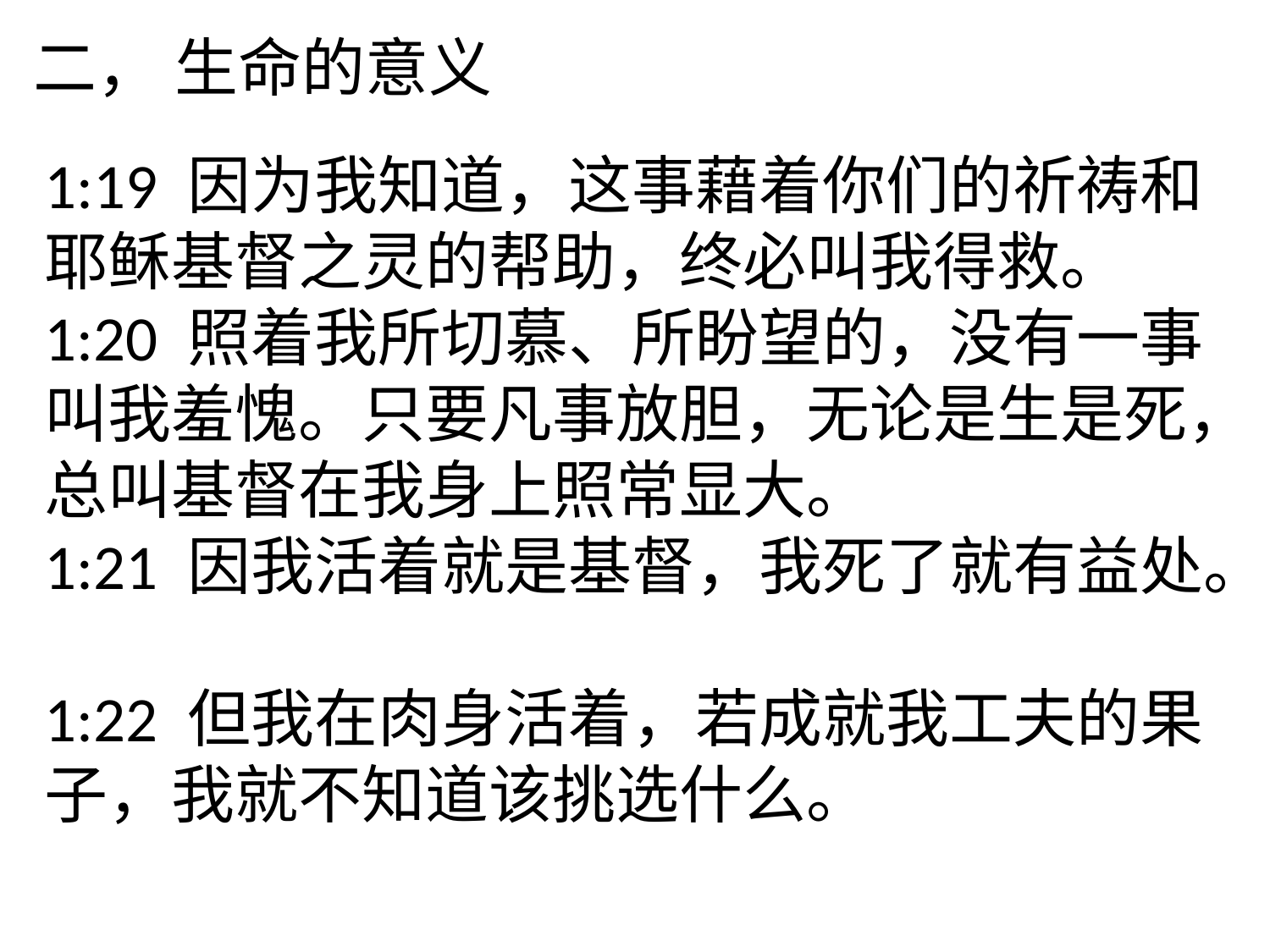

二， 生命的意义
# 1:19 因为我知道，这事藉着你们的祈祷和耶稣基督之灵的帮助，终必叫我得救。 1:20 照着我所切慕、所盼望的，没有一事叫我羞愧。只要凡事放胆，无论是生是死，总叫基督在我身上照常显大。 1:21 因我活着就是基督，我死了就有益处。 1:22 但我在肉身活着，若成就我工夫的果子，我就不知道该挑选什么。